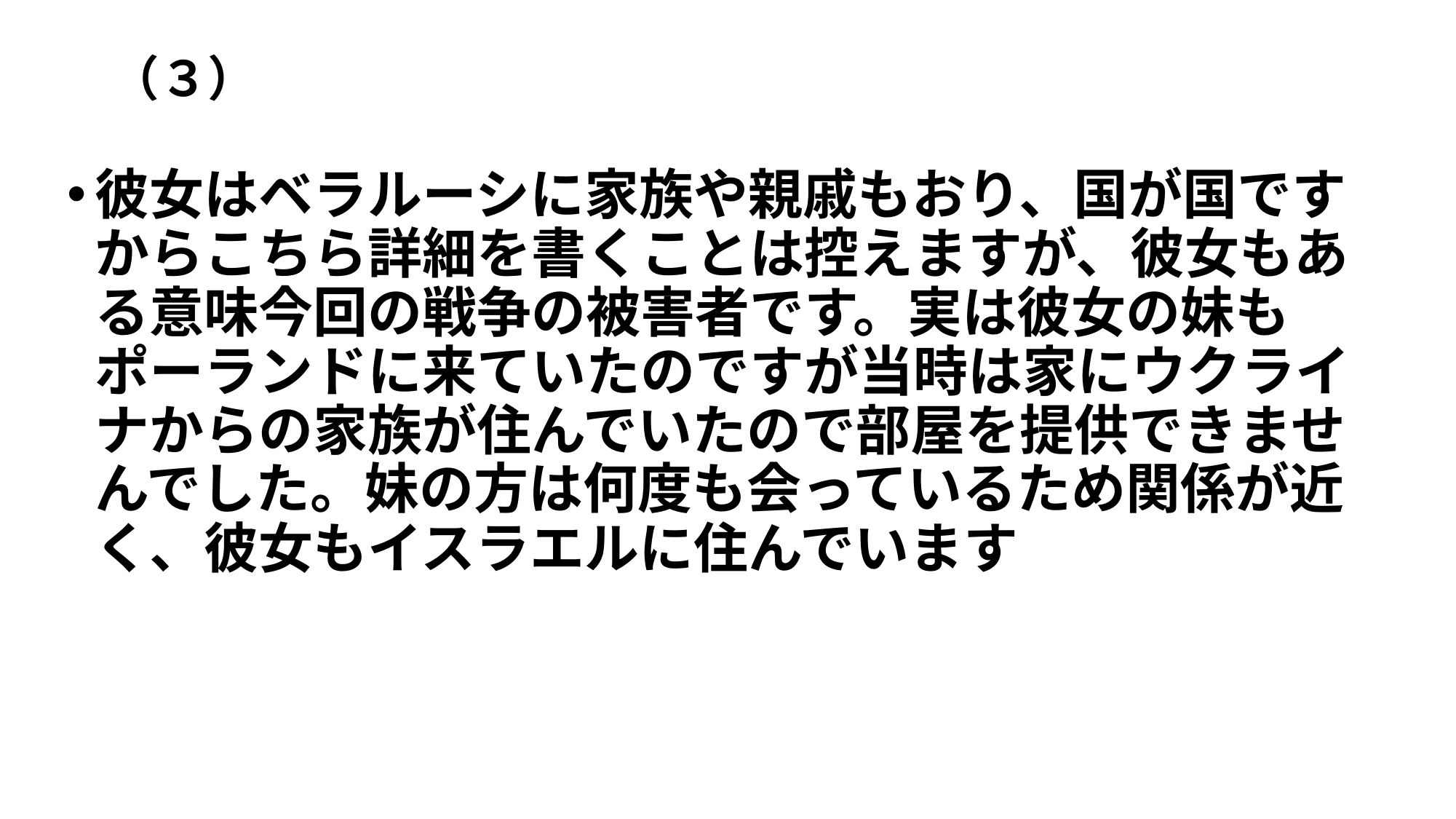

# （３）
彼女はベラルーシに家族や親戚もおり、国が国ですからこちら詳細を書くことは控えますが、彼女もある意味今回の戦争の被害者です。実は彼女の妹もポーランドに来ていたのですが当時は家にウクライナからの家族が住んでいたので部屋を提供できませんでした。妹の方は何度も会っているため関係が近く、彼女もイスラエルに住んでいます